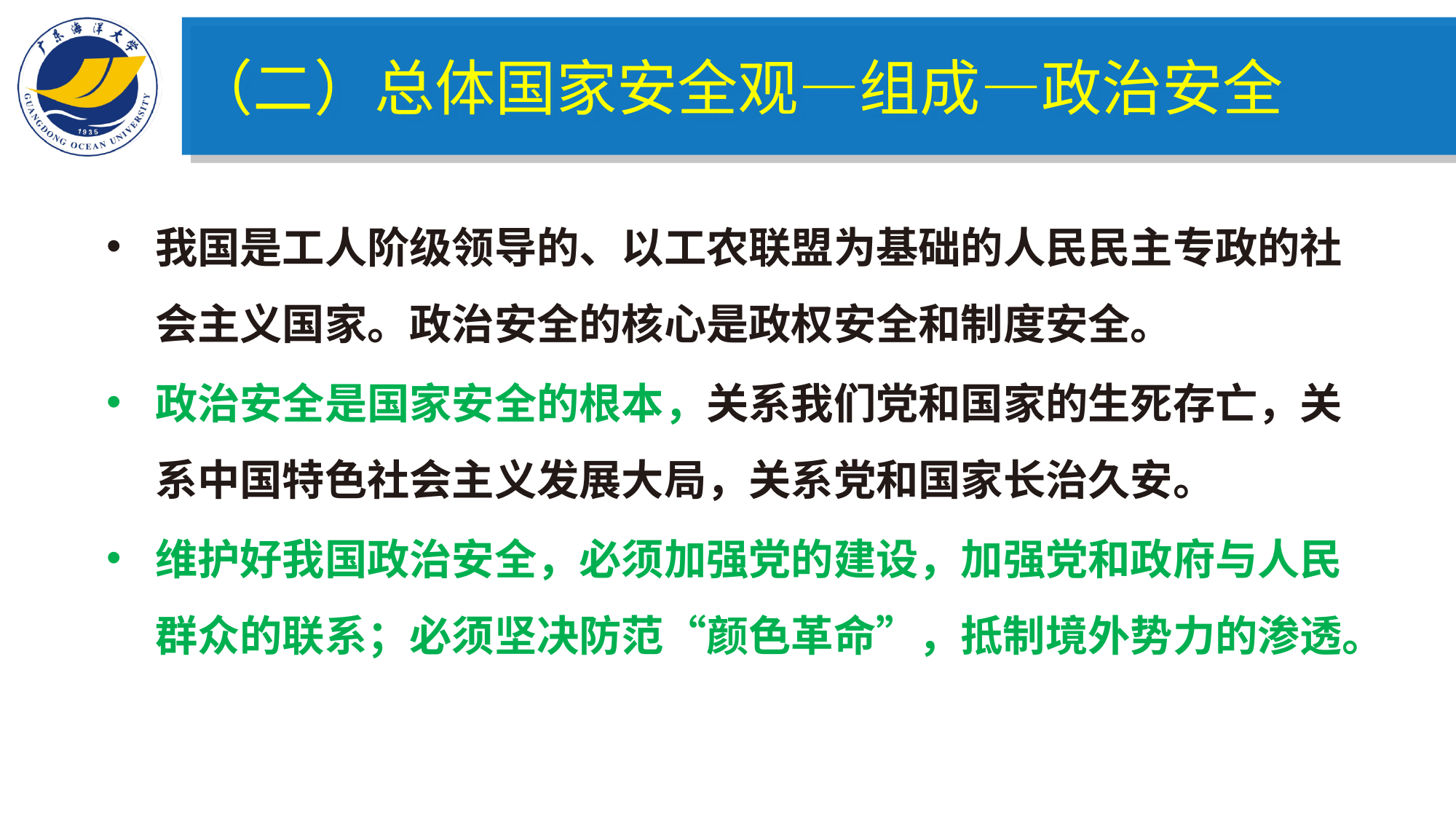

（二）总体国家安全观—组成—政治安全
我国是工人阶级领导的、以工农联盟为基础的人民民主专政的社会主义国家。政治安全的核心是政权安全和制度安全。
政治安全是国家安全的根本，关系我们党和国家的生死存亡，关系中国特色社会主义发展大局，关系党和国家长治久安。
维护好我国政治安全，必须加强党的建设，加强党和政府与人民群众的联系；必须坚决防范“颜色革命”，抵制境外势力的渗透。